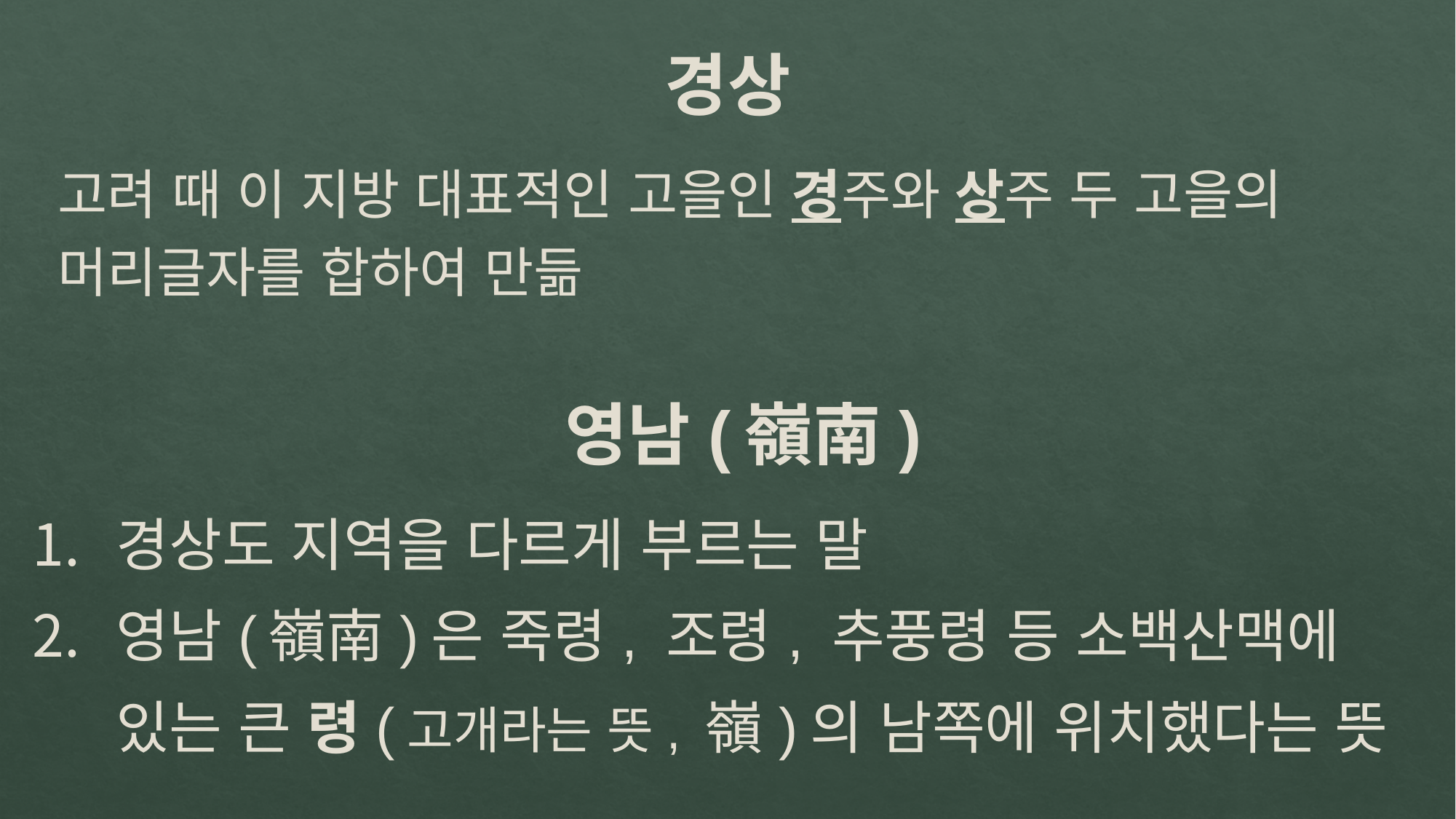

경상
고려 때 이 지방 대표적인 고을인 경주와 상주 두 고을의 머리글자를 합하여 만듦

영남(嶺南)
경상도 지역을 다르게 부르는 말
영남(嶺南)은 죽령, 조령, 추풍령 등 소백산맥에 있는 큰 령(고개라는 뜻, 嶺)의 남쪽에 위치했다는 뜻